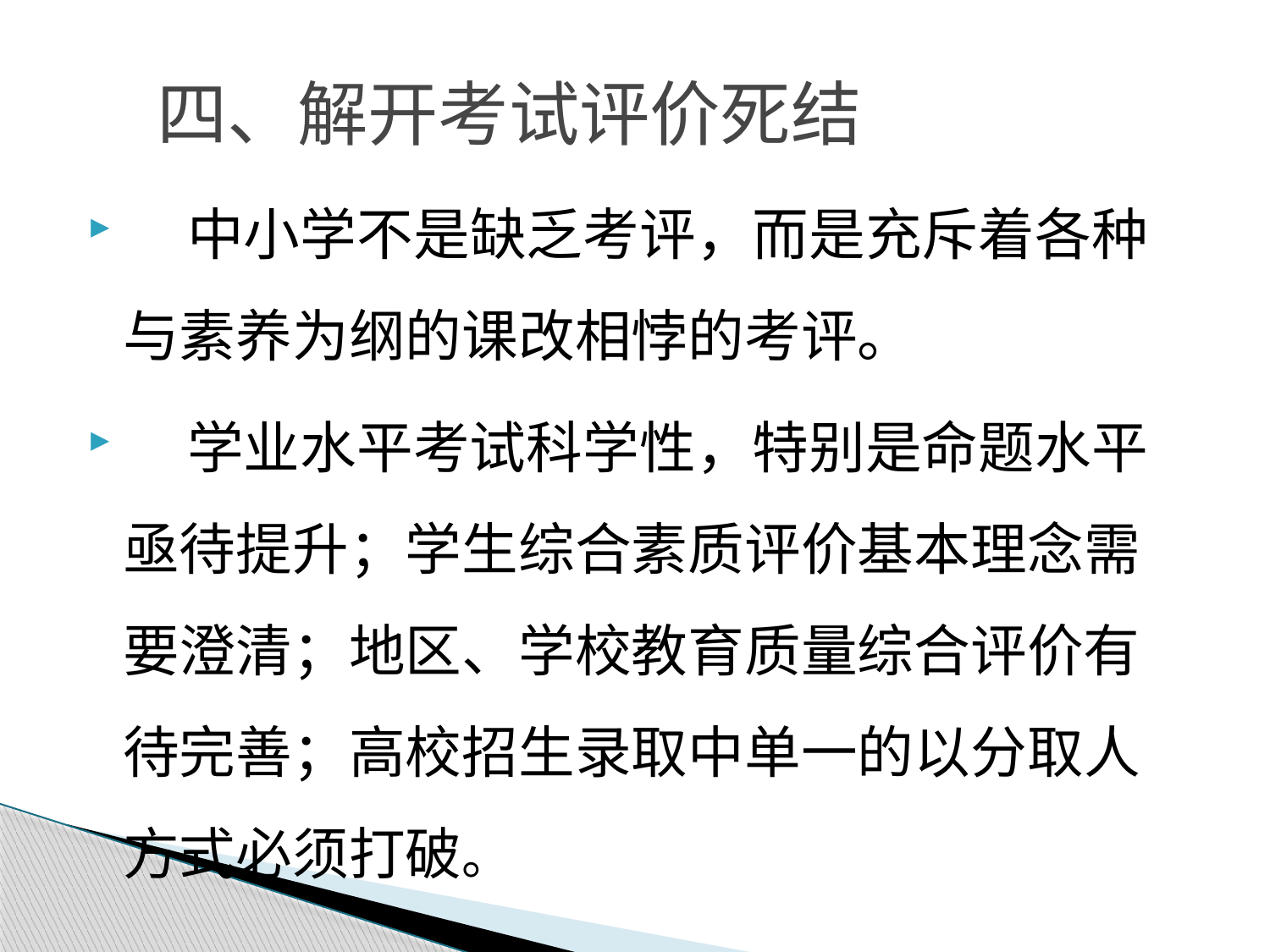

# 四、解开考试评价死结
    中小学不是缺乏考评，而是充斥着各种与素养为纲的课改相悖的考评。
    学业水平考试科学性，特别是命题水平亟待提升；学生综合素质评价基本理念需要澄清；地区、学校教育质量综合评价有待完善；高校招生录取中单一的以分取人方式必须打破。